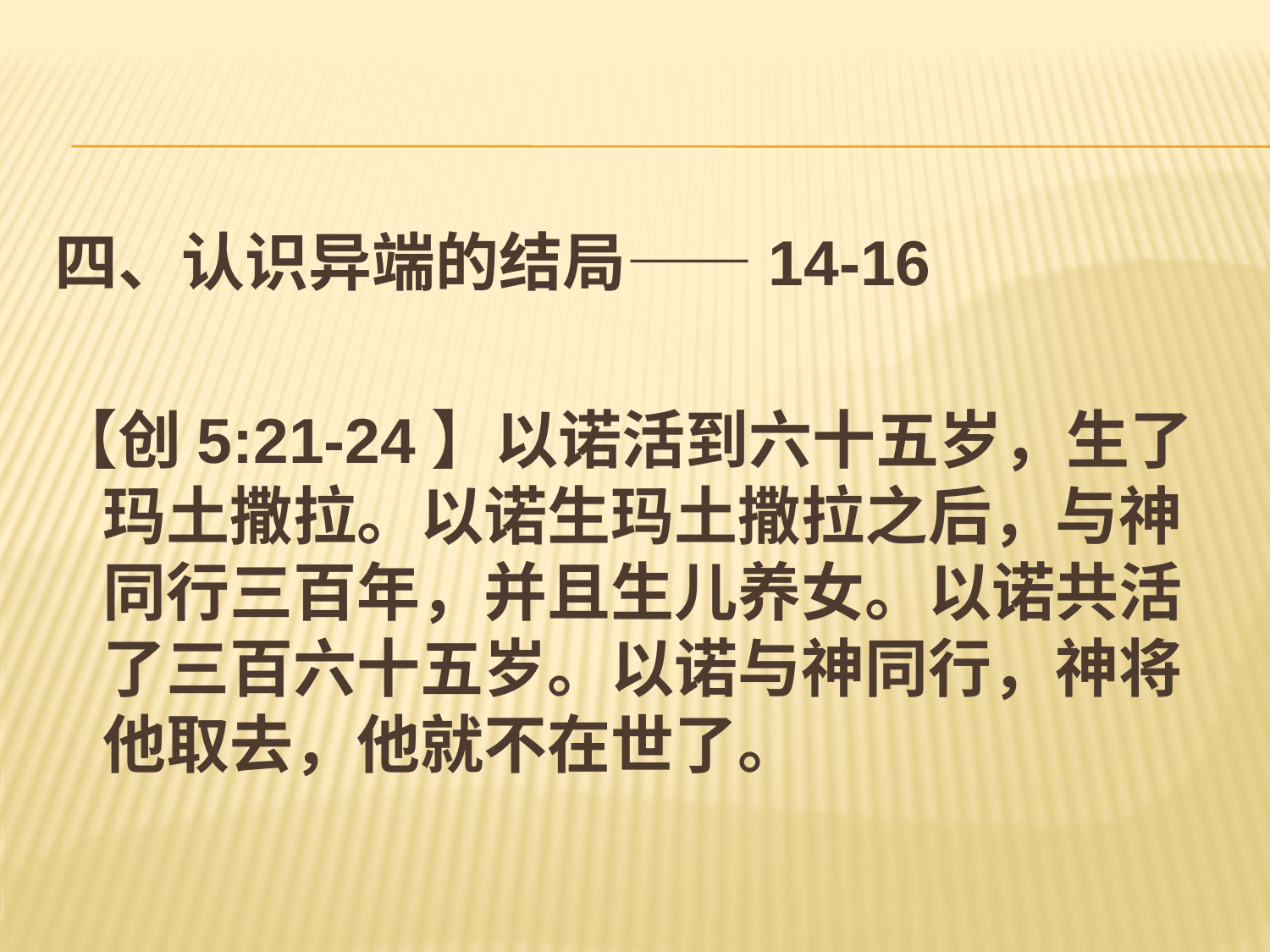

#
四、认识异端的结局——14-16

【创5:21-24】以诺活到六十五岁，生了玛土撒拉。以诺生玛土撒拉之后，与神同行三百年，并且生儿养女。以诺共活了三百六十五岁。以诺与神同行，神将他取去，他就不在世了。